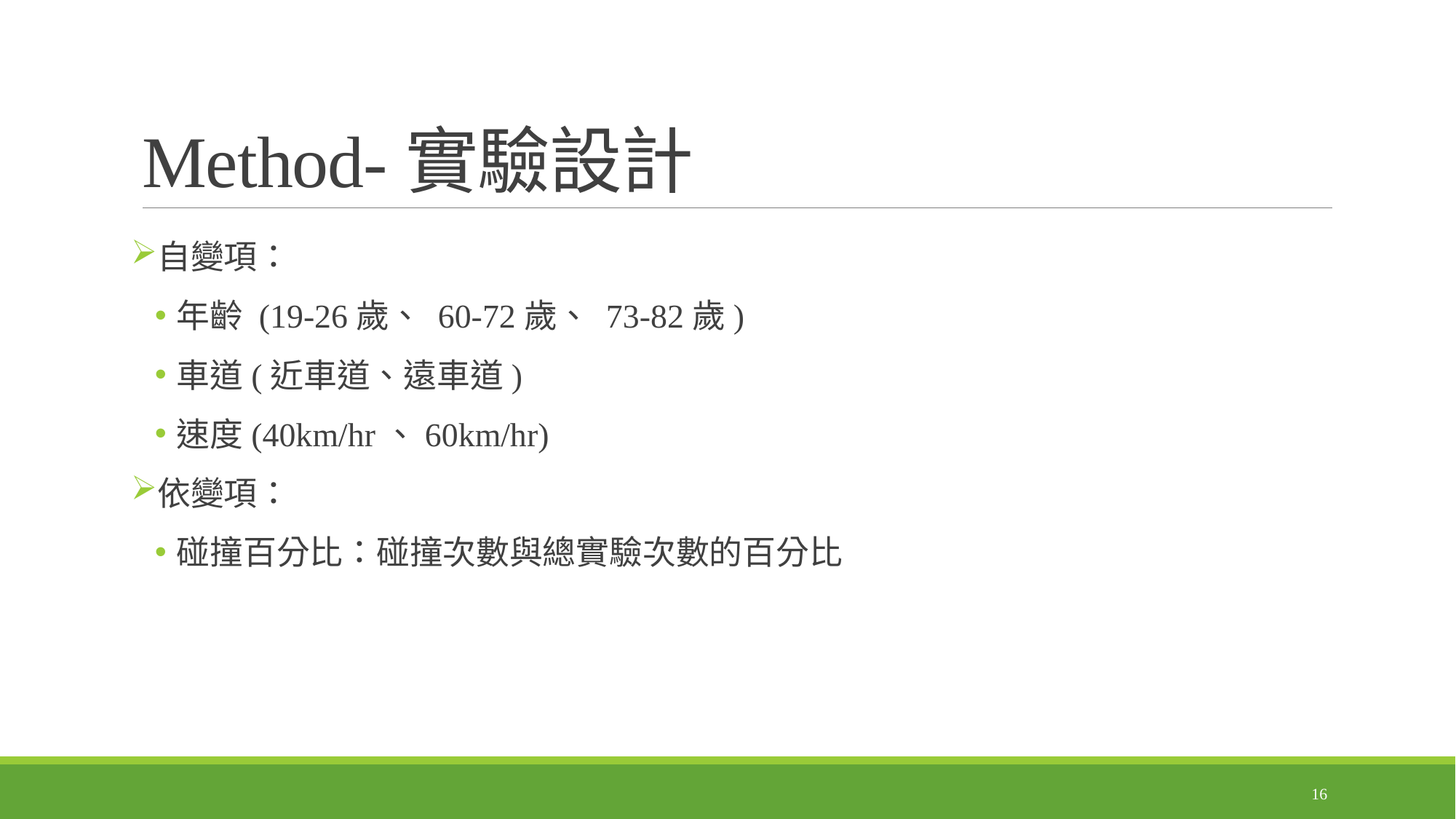

# Method-實驗設計
自變項：
年齡 (19-26歲、 60-72歲、 73-82歲)
車道(近車道、遠車道)
速度(40km/hr、60km/hr)
依變項：
碰撞百分比：碰撞次數與總實驗次數的百分比
16